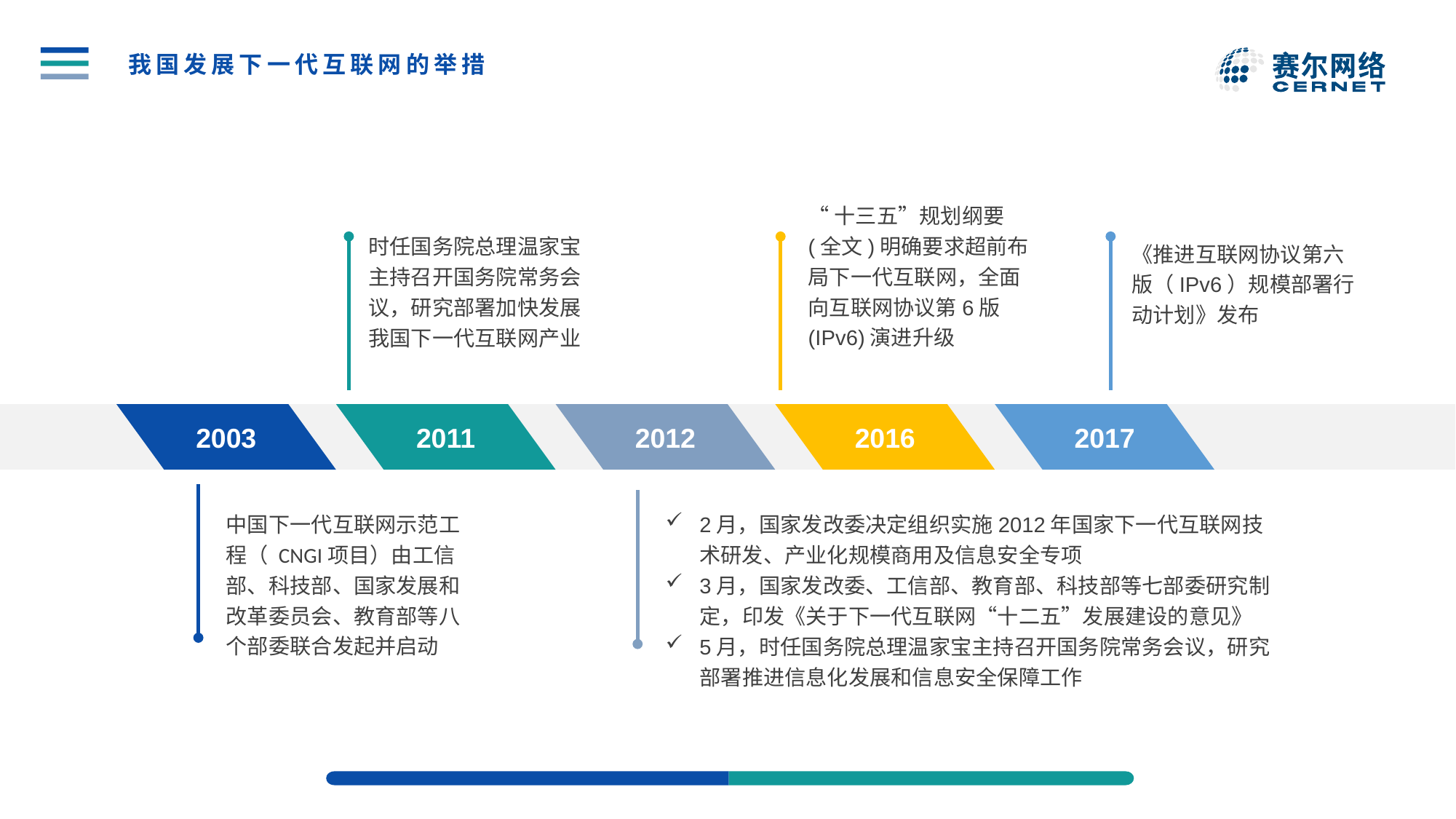

# 我国发展下一代互联网的举措
“十三五”规划纲要(全文)明确要求超前布局下一代互联网，全面向互联网协议第6版(IPv6)演进升级
时任国务院总理温家宝主持召开国务院常务会议，研究部署加快发展我国下一代互联网产业
《推进互联网协议第六版（IPv6）规模部署行动计划》发布

2003
2011
2012
2016
2017
中国下一代互联网示范工程（ CNGI项目）由工信部、科技部、国家发展和改革委员会、教育部等八个部委联合发起并启动
2月，国家发改委决定组织实施2012年国家下一代互联网技术研发、产业化规模商用及信息安全专项
3月，国家发改委、工信部、教育部、科技部等七部委研究制定，印发《关于下一代互联网“十二五”发展建设的意见》
5月，时任国务院总理温家宝主持召开国务院常务会议，研究部署推进信息化发展和信息安全保障工作